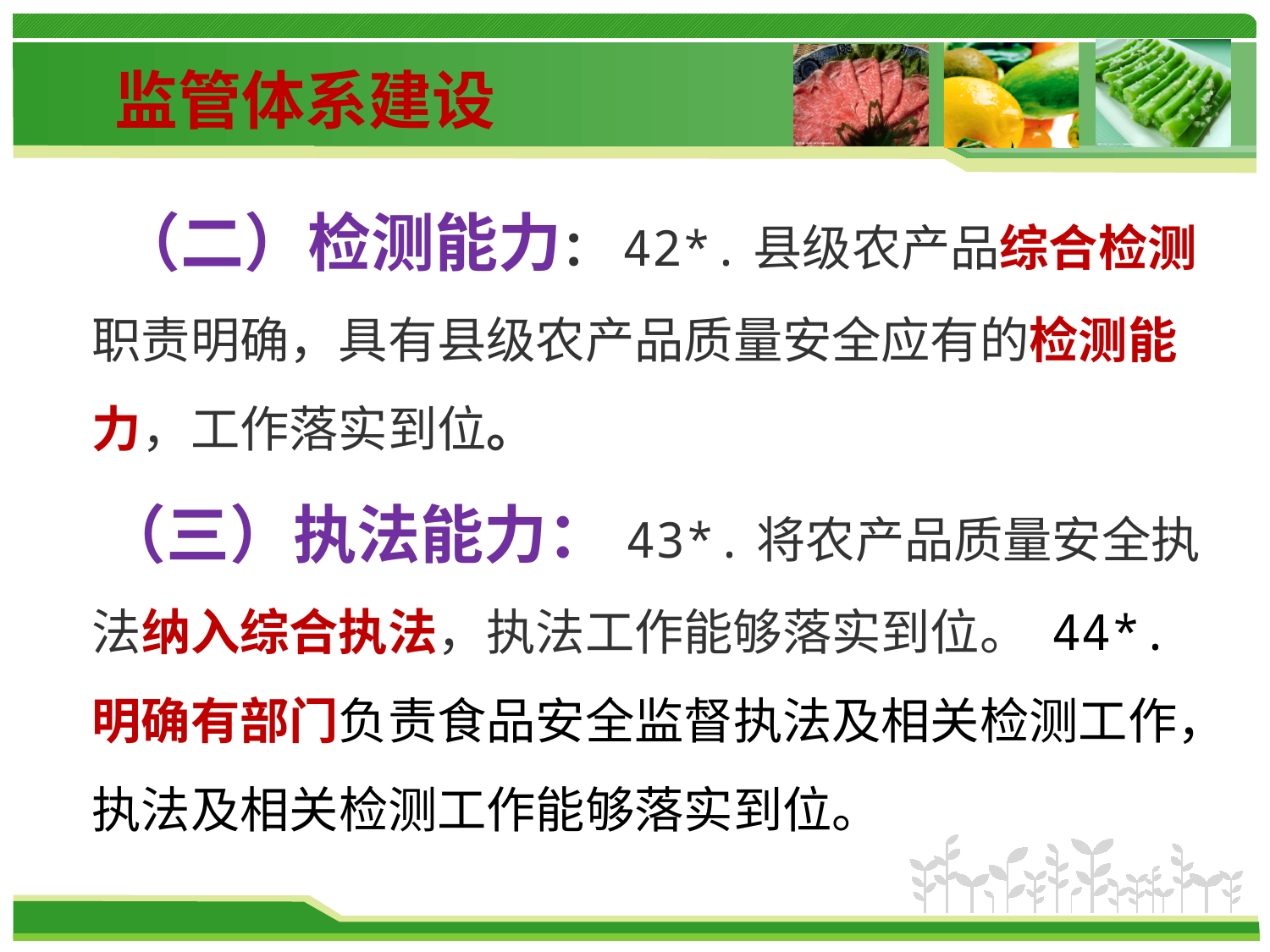

# 监管体系建设
    （二）检测能力：42*.县级农产品综合检测职责明确，具有县级农产品质量安全应有的检测能力，工作落实到位。
   （三）执法能力：43*.将农产品质量安全执法纳入综合执法，执法工作能够落实到位。 44*.明确有部门负责食品安全监督执法及相关检测工作，执法及相关检测工作能够落实到位。